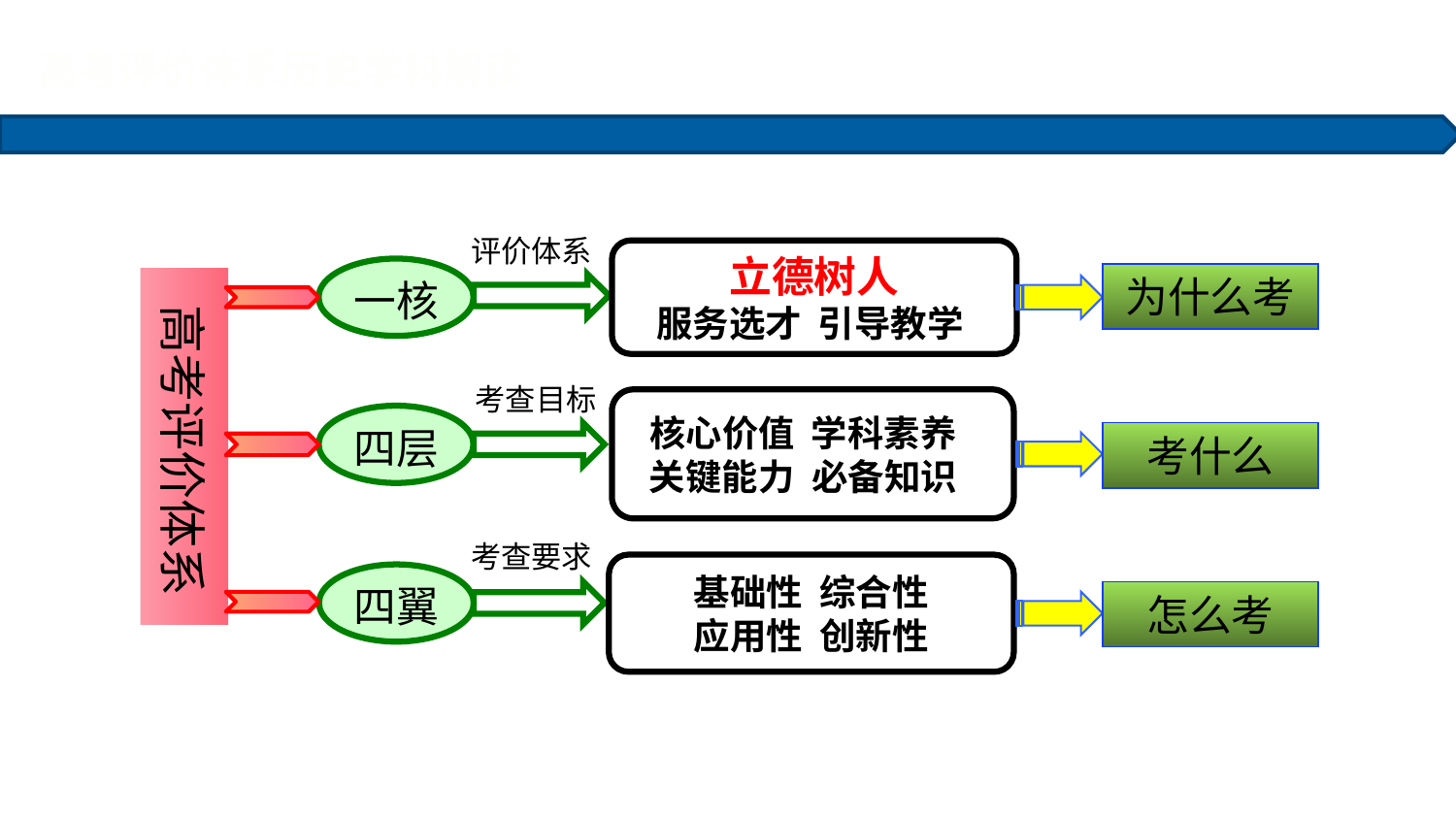

高考评价体系历史学科解读

评价体系
立德树人
服务选才  引导教学

一核
为什么考
 高考评价体系

考查目标
 核心价值  学科素养
 关键能力  必备知识

四层

考什么

考查要求
基础性  综合性
应用性  创新性

四翼

怎么考